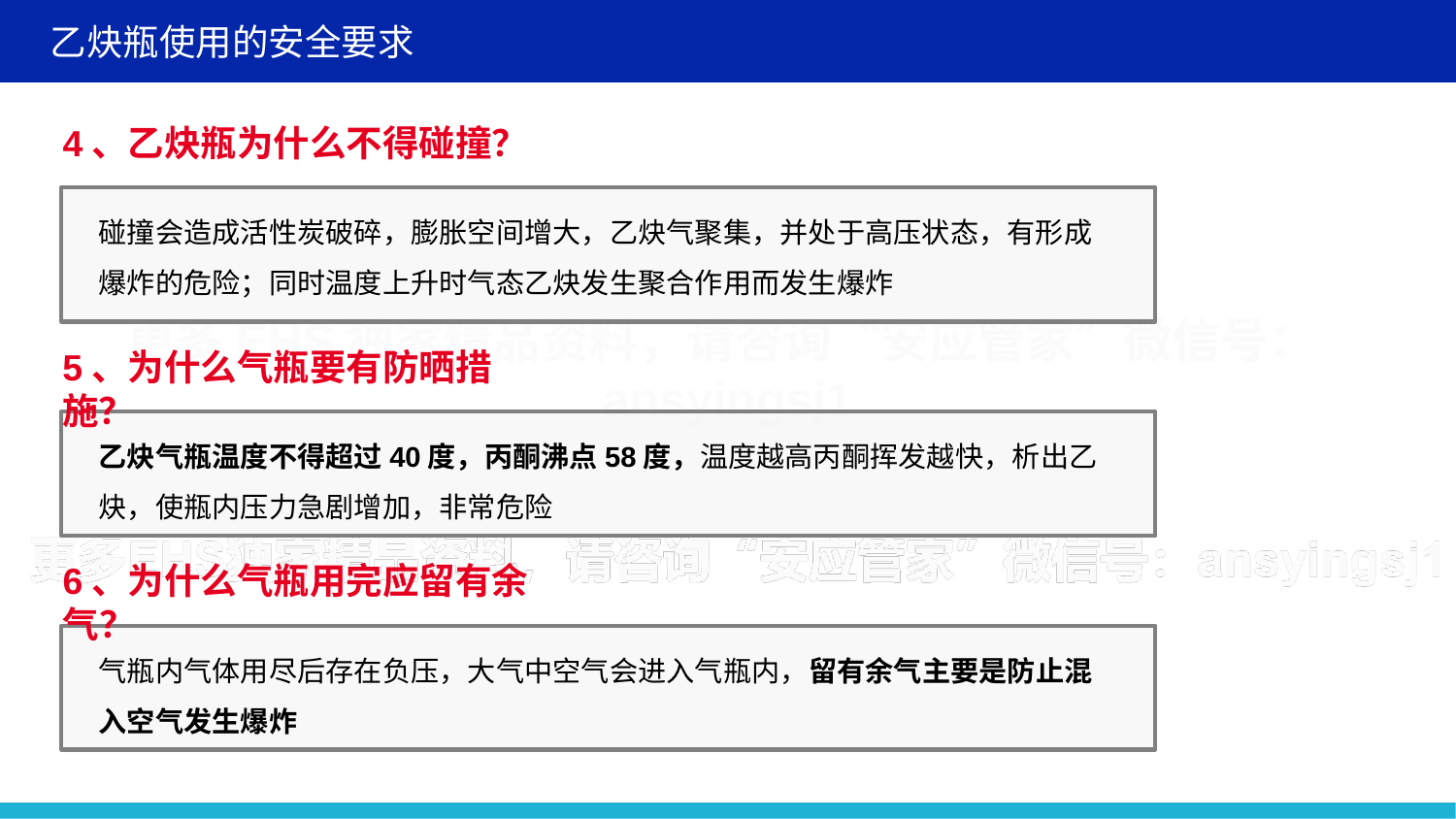

乙炔瓶使用的安全要求
4、乙炔瓶为什么不得碰撞？

碰撞会造成活性炭破碎，膨胀空间增大，乙炔气聚集，并处于高压状态，有形成爆炸的危险；同时温度上升时气态乙炔发生聚合作用而发生爆炸
5、为什么气瓶要有防晒措施？

乙炔气瓶温度不得超过40度，丙酮沸点58度，温度越高丙酮挥发越快，析出乙炔，使瓶内压力急剧增加，非常危险
6、为什么气瓶用完应留有余气？

气瓶内气体用尽后存在负压，大气中空气会进入气瓶内，留有余气主要是防止混入空气发生爆炸